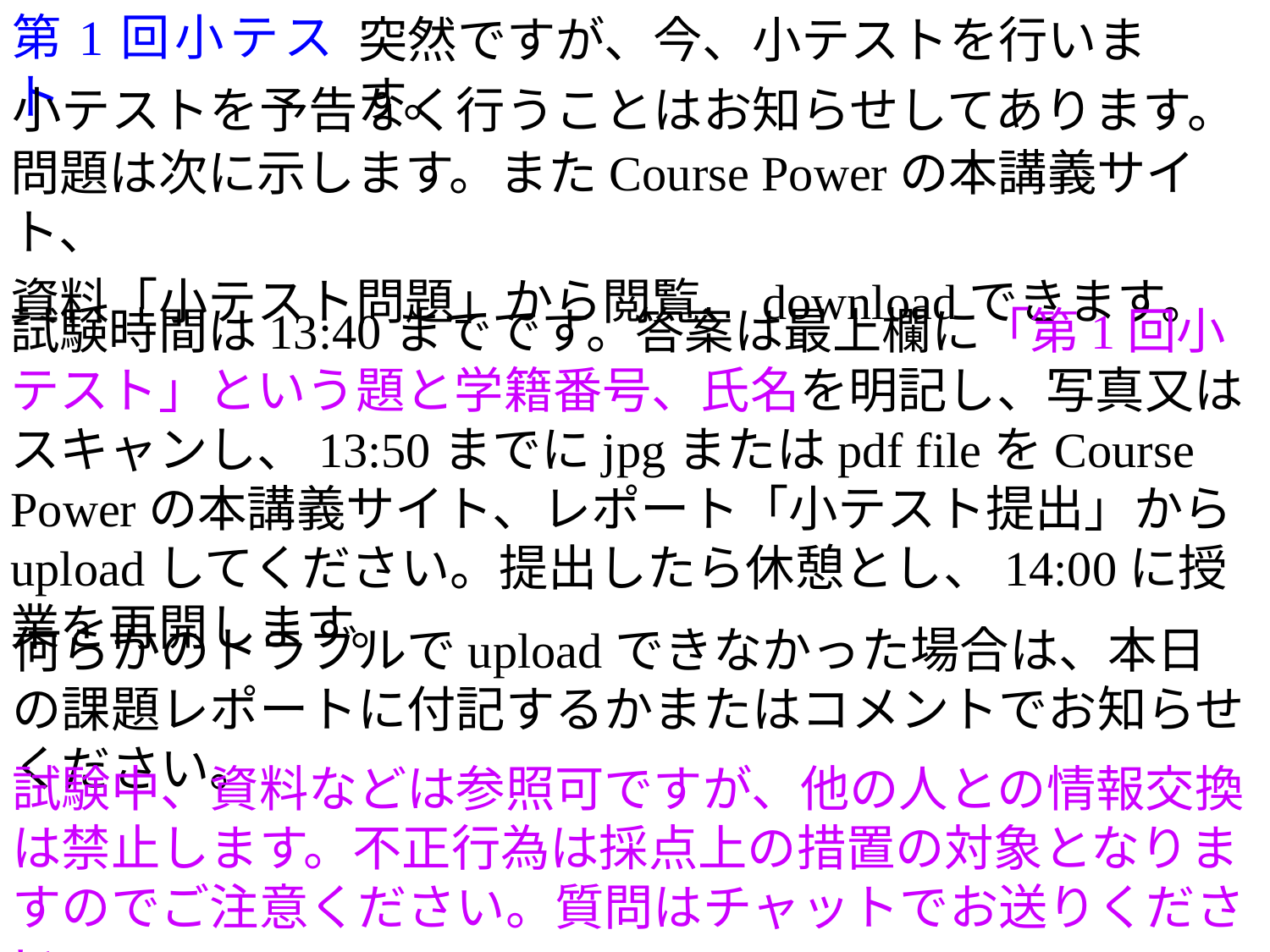

第1回小テスト
突然ですが、今、小テストを行います。
小テストを予告なく行うことはお知らせしてあります。
問題は次に示します。またCourse Powerの本講義サイト、
資料「小テスト問題」から閲覧、downloadできます。
試験時間は13:40までです。答案は最上欄に「第1回小テスト」という題と学籍番号、氏名を明記し、写真又はスキャンし、13:50までにjpgまたはpdf fileをCourse Powerの本講義サイト、レポート「小テスト提出」からuploadしてください。提出したら休憩とし、14:00に授業を再開します。
何らかのトラブルでuploadできなかった場合は、本日の課題レポートに付記するかまたはコメントでお知らせください。
試験中、資料などは参照可ですが、他の人との情報交換は禁止します。不正行為は採点上の措置の対象となりますのでご注意ください。質問はチャットでお送りください。